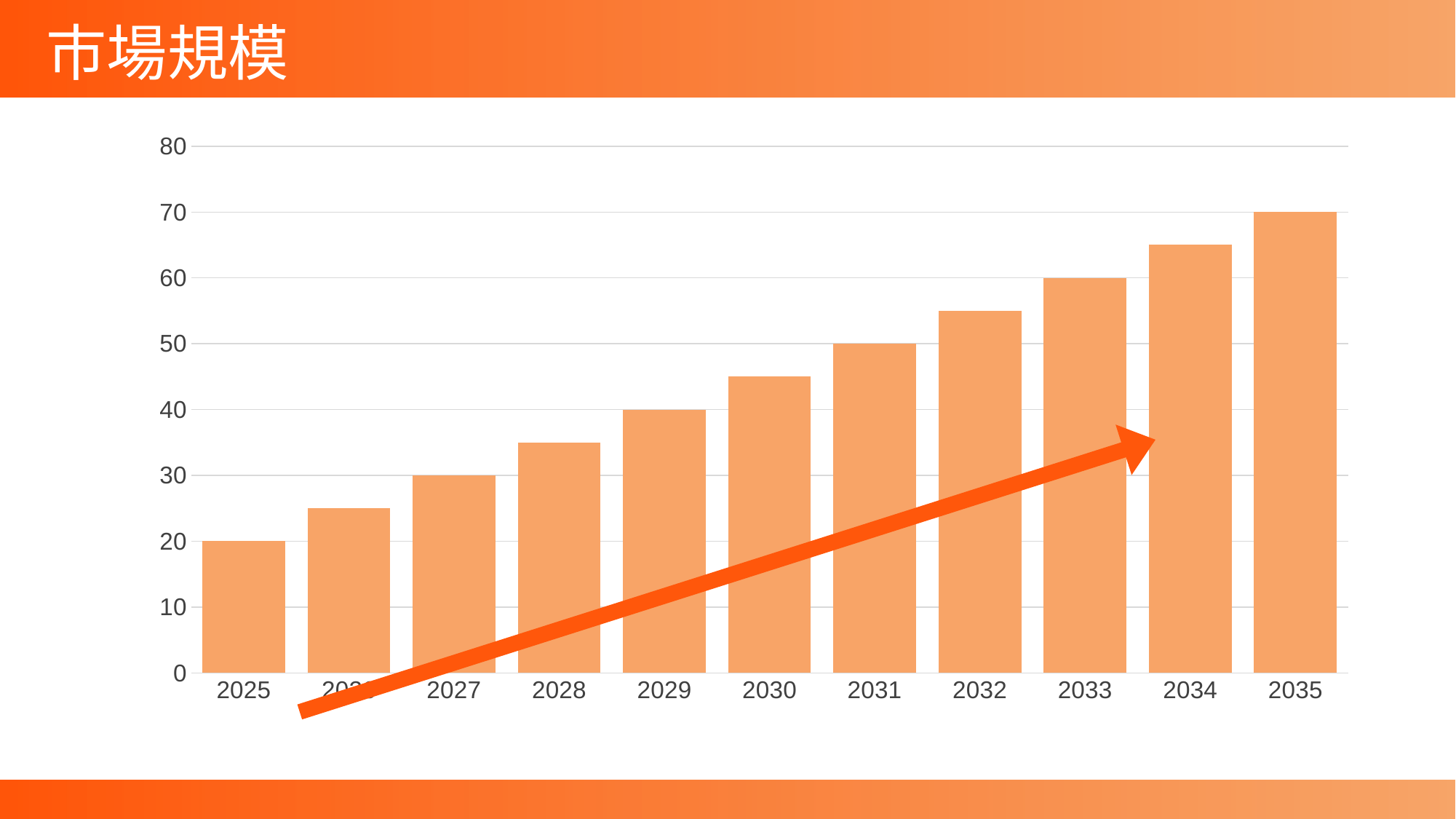

# 市場規模

### Chart

| Category | 系列 1 |
|---|---|
| 2025 | 20.0 |
| 2026 | 25.0 |
| 2027 | 30.0 |
| 2028 | 35.0 |
| 2029 | 40.0 |
| 2030 | 45.0 |
| 2031 | 50.0 |
| 2032 | 55.0 |
| 2033 | 60.0 |
| 2034 | 65.0 |
| 2035 | 70.0 |